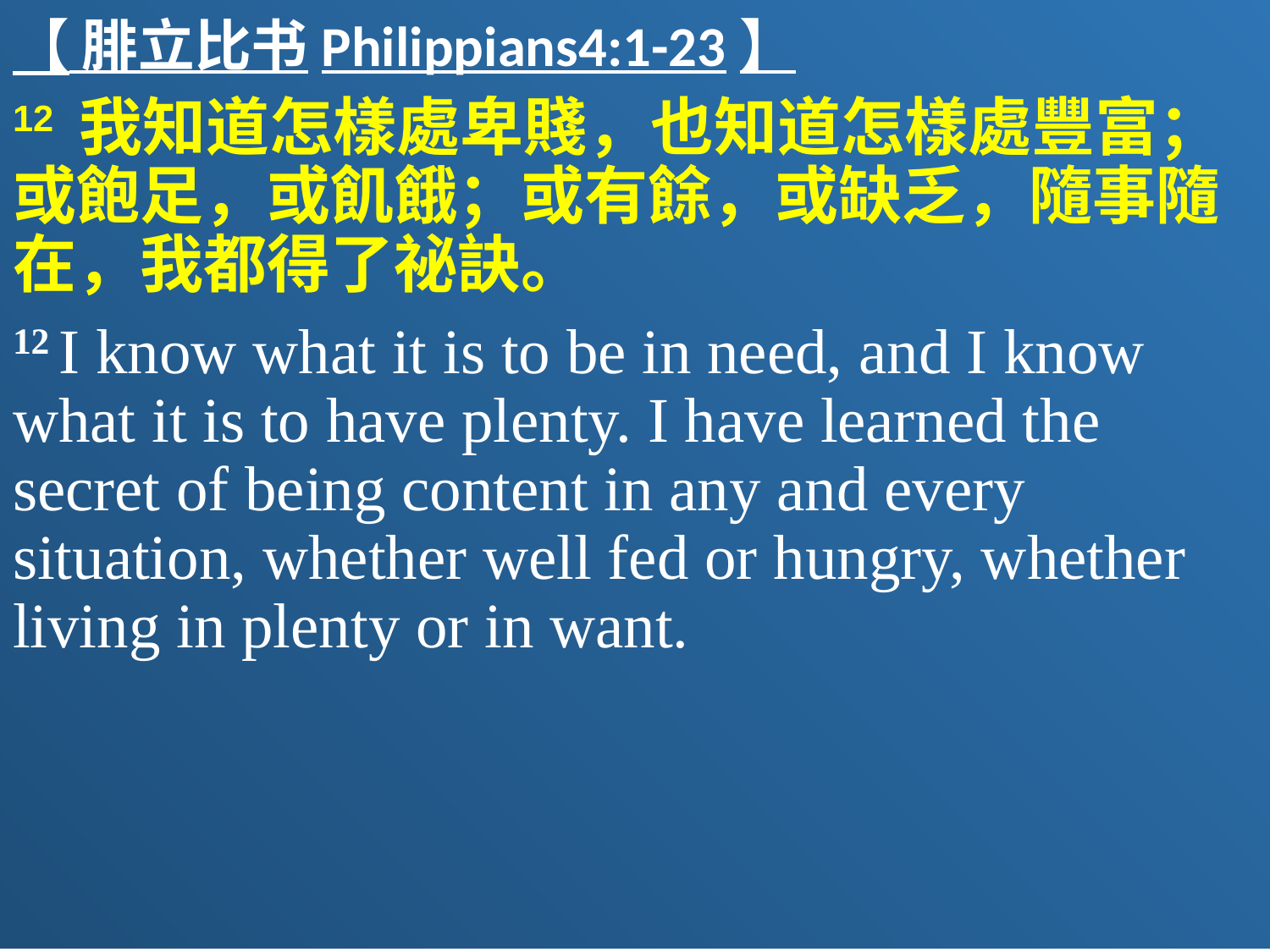

【 腓立比书Philippians4:1-23】
12 我知道怎樣處卑賤，也知道怎樣處豐富；或飽足，或飢餓；或有餘，或缺乏，隨事隨在，我都得了祕訣。
12 I know what it is to be in need, and I know what it is to have plenty. I have learned the secret of being content in any and every situation, whether well fed or hungry, whether living in plenty or in want.